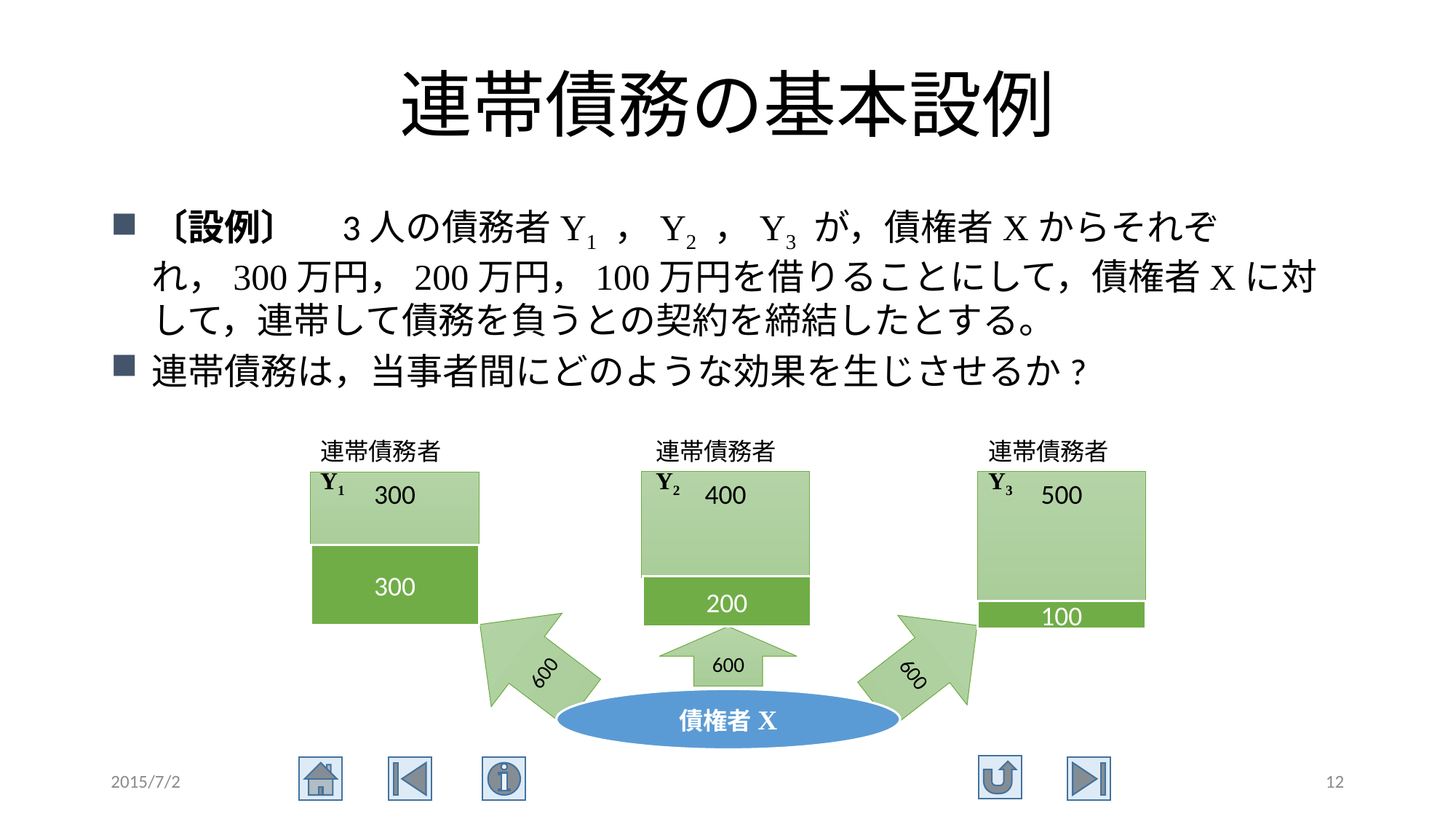

# 連帯債務の基本設例
〔設例〕　3人の債務者Y1 ，Y2 ，Y3 が，債権者Xからそれぞれ，300万円，200万円，100万円を借りることにして，債権者Xに対して，連帯して債務を負うとの契約を締結したとする。
連帯債務は，当事者間にどのような効果を生じさせるか?
連帯債務者Y1
連帯債務者Y2
連帯債務者Y3
400
500
300
300
200
600
600
100
600
債権者X
2015/7/2
12